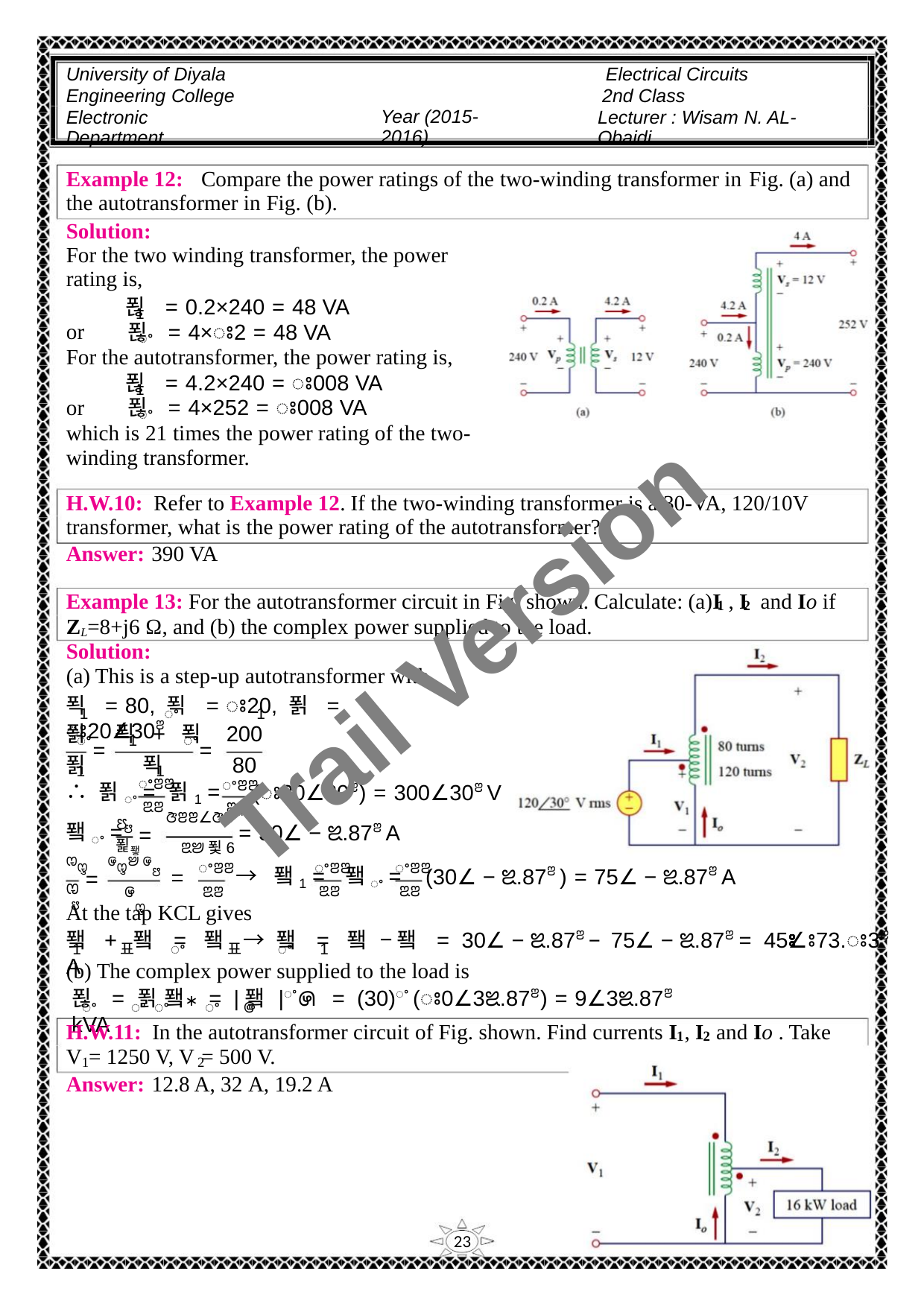

University of Diyala
Engineering College
Electronic Department
Electrical Circuits
2nd Class
Lecturer : Wisam N. AL-Obaidi
Year (2015-2016)
Example 12: Compare the power ratings of the two-winding transformer in Fig. (a) and
the autotransformer in Fig. (b).
Solution:
For the two winding transformer, the power
rating is,
푆 = 0.2×240 = 48 VA
1
푆 = 4×ꢁ2 = 48 VA
or
ꢀ
For the autotransformer, the power rating is,
푆 = 4.2×240 = ꢁ008 VA
1
푆 = 4×252 = ꢁ008 VA
or
ꢀ
which is 21 times the power rating of the two-
winding transformer.
H.W.10: Refer to Example 12. If the two-winding transformer is a 30-VA, 120/10V
transformer, what is the power rating of the autotransformer?
Answer: 390 VA
Trail Version
Trail Version
Trail Version
Trail Version
Trail Version
Trail Version
Trail Version
Trail Version
Trail Version
Trail Version
Trail Version
Trail Version
Trail Version
Example 13: For the autotransformer circuit in Fig. shown. Calculate: (a)I , I and Io if
1
2
ZL=8+j6 Ω, and (b) the complex power supplied to the load.
Solution:
(a) This is a step-up autotransformer with,
푁 = 80, 푁 = ꢁ20, 푉 = ꢁ20∠30ꢂ
1
ꢀ
1
푉
푁 + 푁
200
ꢀ
1
ꢀ
=
=
푉
푁
80
ꢀꢂꢂ
1
1
ꢀꢂꢂ
ꢃꢂ
(ꢁ20∠30ꢂ) = 300∠30ꢂ V
∴ 푉ꢀ =
푉1 =
ꢆꢂꢂ∠ꢆꢂꢇ
ꢃꢂ
ꢄ
= 30∠ − ꢉ.87ꢂ A
ꢅ
퐼ꢀ =
=
푍퐿
ꢃꢈ푗6
ꢊꢋ
ꢊ
ꢅ
ꢌꢋꢈ ꢌ
ꢀꢂꢂ
=
ꢀꢂꢂ
ꢃꢂ
ꢀꢂꢂ
ꢃꢂ
(30∠ − ꢉ.87ꢂ ) = 75∠ − ꢉ.87ꢂ A
ꢅ
=
→ 퐼1 =
퐼ꢀ =
ꢌ
ꢋ
ꢃꢂ
At the tap KCL gives
퐼 + 퐼 = 퐼 → 퐼 = 퐼 − 퐼 = 30∠ − ꢉ.87ꢂ − 75∠ − ꢉ.87ꢂ = 45∠ꢁ73.ꢁ3ꢂ A
1
표
ꢀ
표
ꢀ
1
(b) The complex power supplied to the load is
푆 = 푉 퐼∗ = |퐼 |ꢀꢍ = (30)ꢀ (ꢁ0∠3ꢉ.87ꢂ) = 9∠3ꢉ.87ꢂ kVA
ꢀ
ꢀ ꢀ
ꢀ
ꢎ
H.W.11: In the autotransformer circuit of Fig. shown. Find currents I , I and Io . Take
1
2
V = 1250 V, V = 500 V.
1
2
Answer: 12.8 A, 32 A, 19.2 A
23